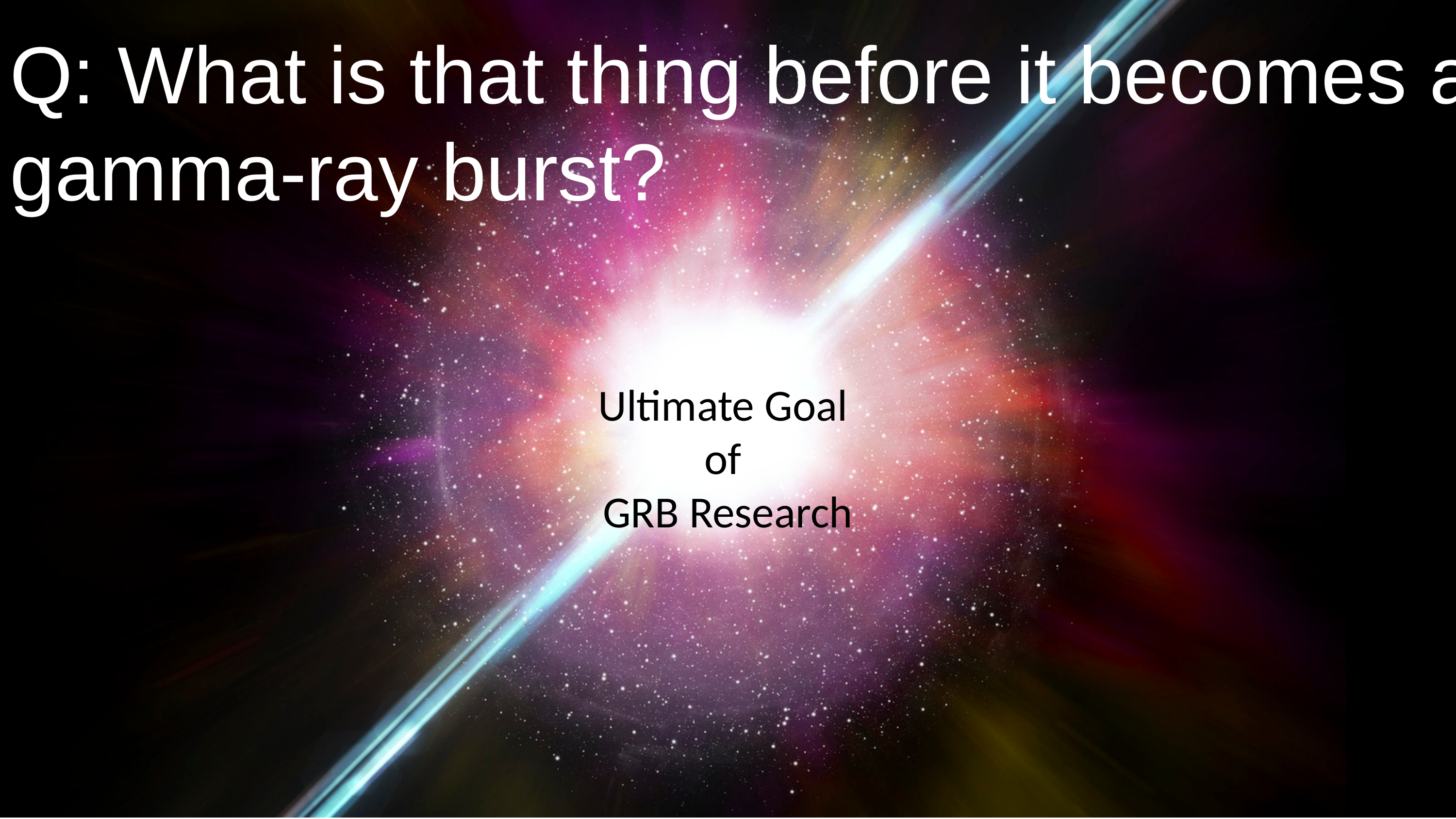

东东
Q: What is that thing before it becomes a gamma-ray burst?

Ultimate Goal
of
GRB Research